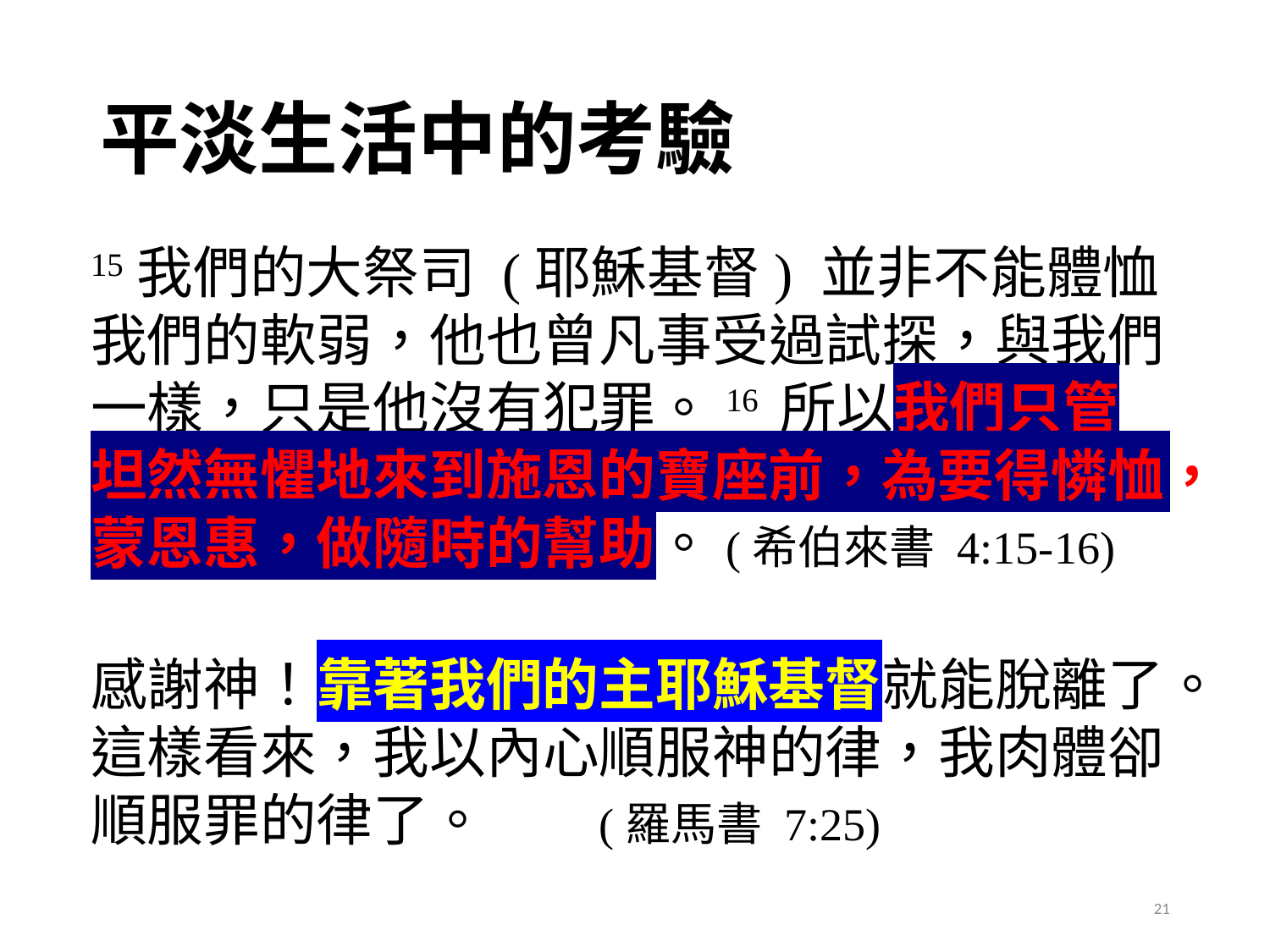

# 平淡生活中的考驗
15我們的大祭司 (耶穌基督) 並非不能體恤我們的軟弱，他也曾凡事受過試探，與我們一樣，只是他沒有犯罪。16 所以我們只管坦然無懼地來到施恩的寶座前，為要得憐恤，蒙恩惠，做隨時的幫助。	(希伯來書 4:15-16)
感謝神！靠著我們的主耶穌基督就能脫離了。這樣看來，我以內心順服神的律，我肉體卻順服罪的律了。	(羅馬書 7:25)

21